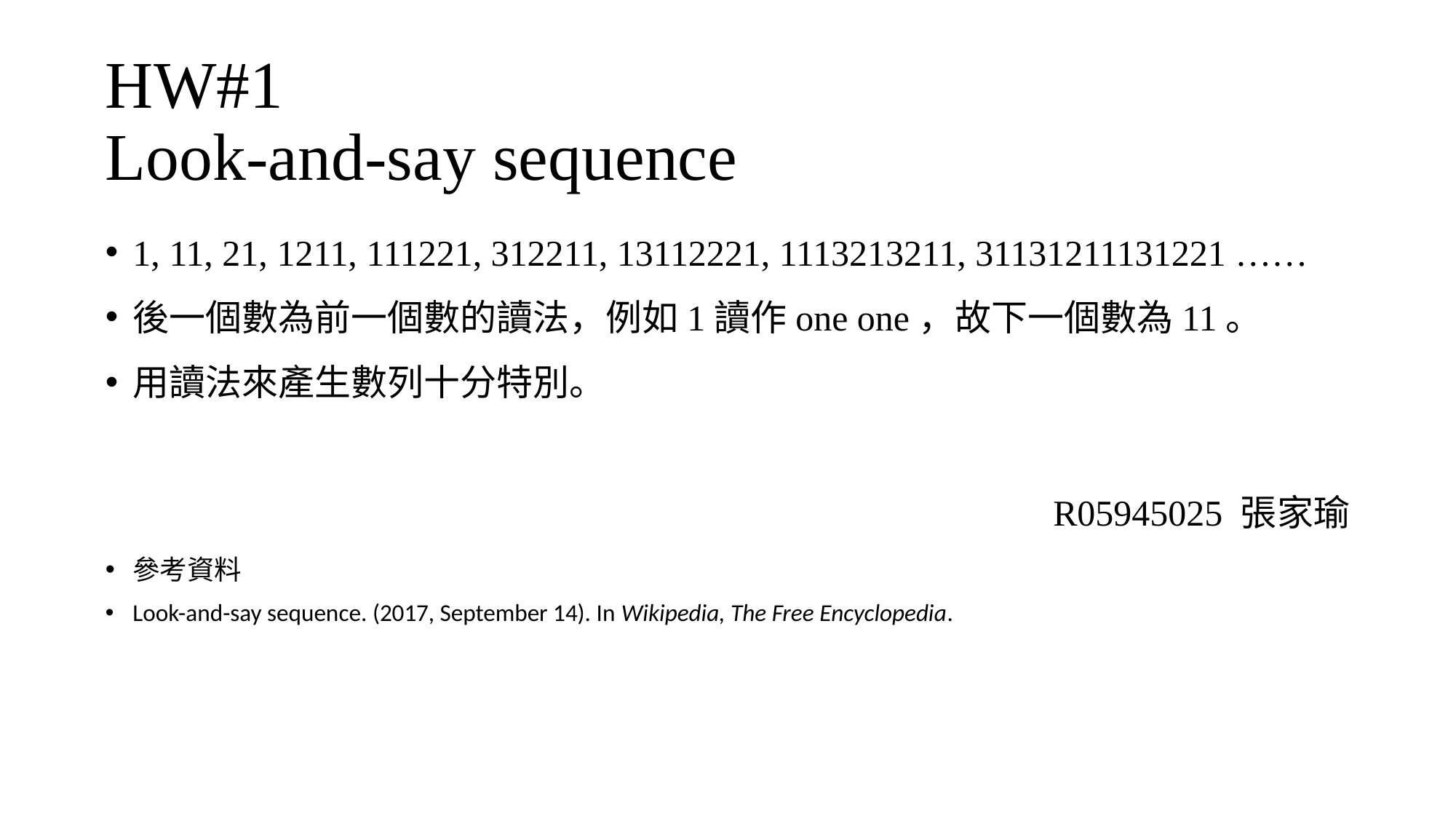

# HW#1 Look-and-say sequence
1, 11, 21, 1211, 111221, 312211, 13112221, 1113213211, 31131211131221 ……
後一個數為前一個數的讀法，例如1讀作one one，故下一個數為11。
用讀法來產生數列十分特別。

R05945025 張家瑜
參考資料
Look-and-say sequence. (2017, September 14). In Wikipedia, The Free Encyclopedia.